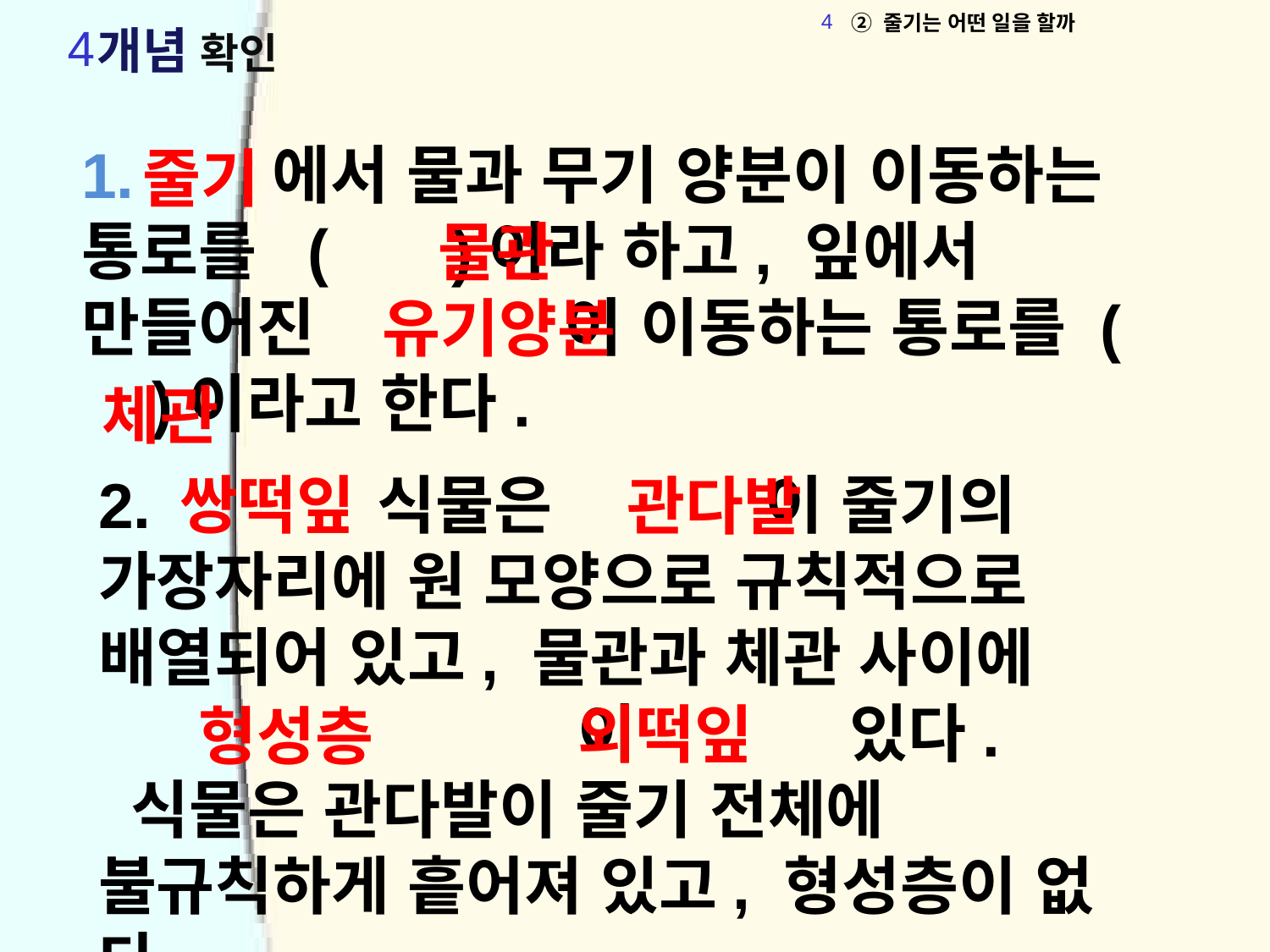

② 줄기는 어떤 일을 할까
개념 확인
1.       에서 물과 무기 양분이 이동하는 통로를  (       )이라 하고, 잎에서 만들어진              이 이동하는 통로를 (       )이라고 한다.
줄기
물관
유기양분
체관
2.            식물은            이 줄기의 가장자리에 원 모양으로 규칙적으로 배열되어 있고, 물관과 체관 사이에                                  이            있다.          식물은 관다발이 줄기 전체에 불규칙하게 흩어져 있고, 형성층이 없다.
쌍떡잎
관다발
외떡잎
형성층